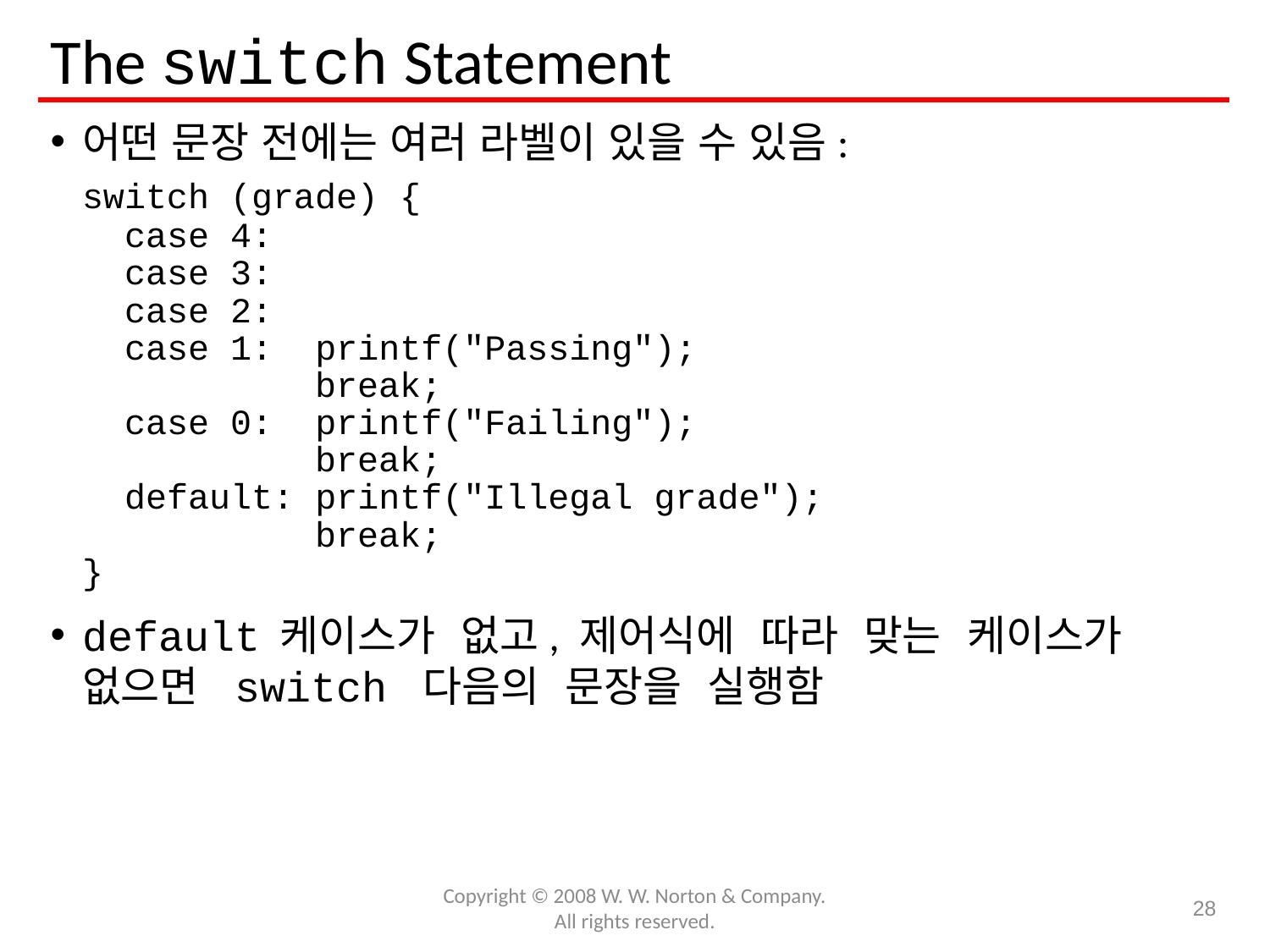

# The switch Statement
어떤 문장 전에는 여러 라벨이 있을 수 있음:
	switch (grade) {
	  case 4:
	  case 3:
	  case 2:
	  case 1:  printf("Passing");
	           break;
	  case 0:  printf("Failing");
	           break;
	  default: printf("Illegal grade");
	           break;
	}
default 케이스가 없고, 제어식에 따라 맞는 케이스가 없으면 switch 다음의 문장을 실행함

Copyright © 2008 W. W. Norton & Company.
All rights reserved.
28